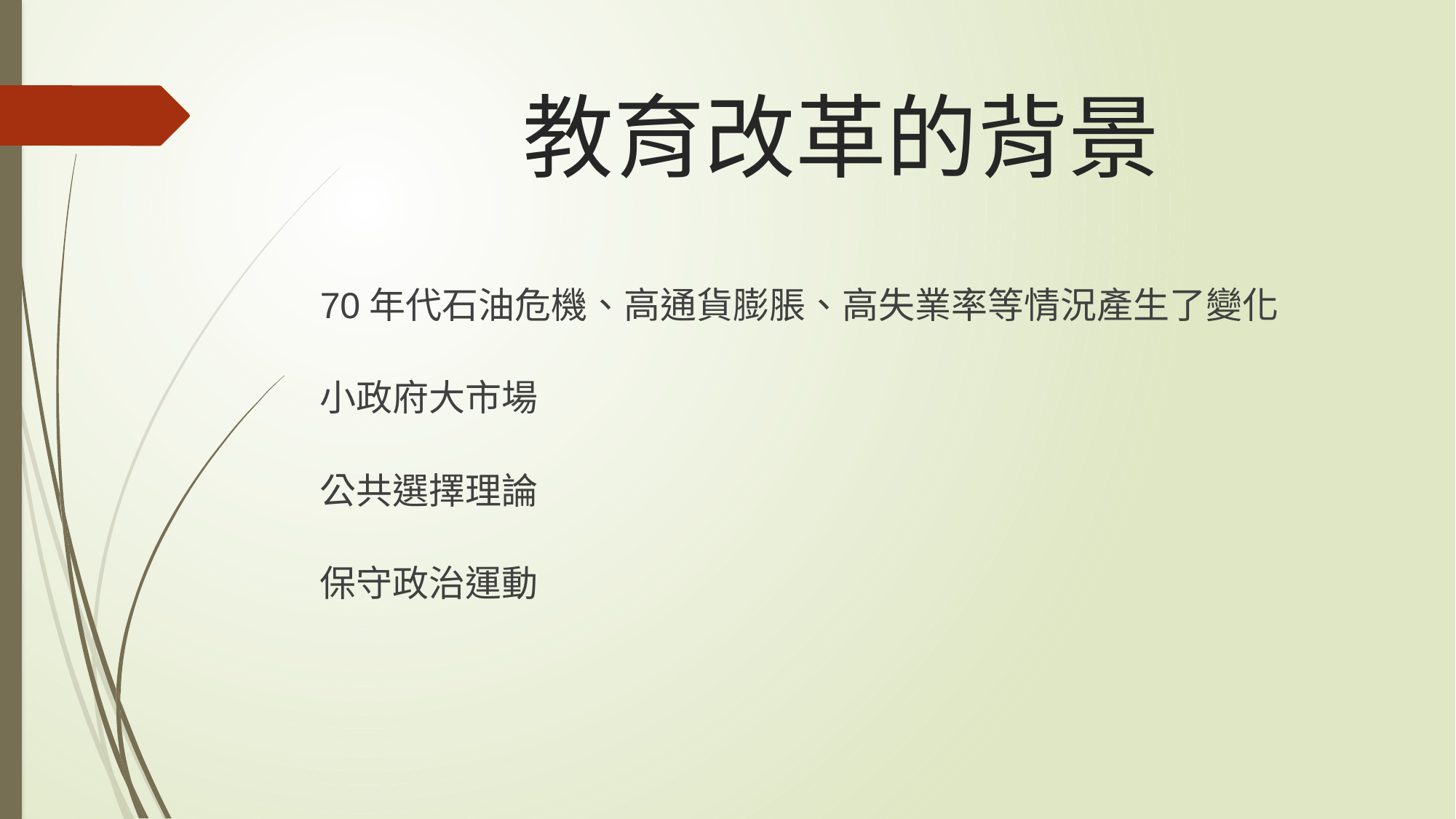

# 教育改革的背景
70年代石油危機、高通貨膨脹、高失業率等情況產生了變化
小政府大市場
公共選擇理論
保守政治運動